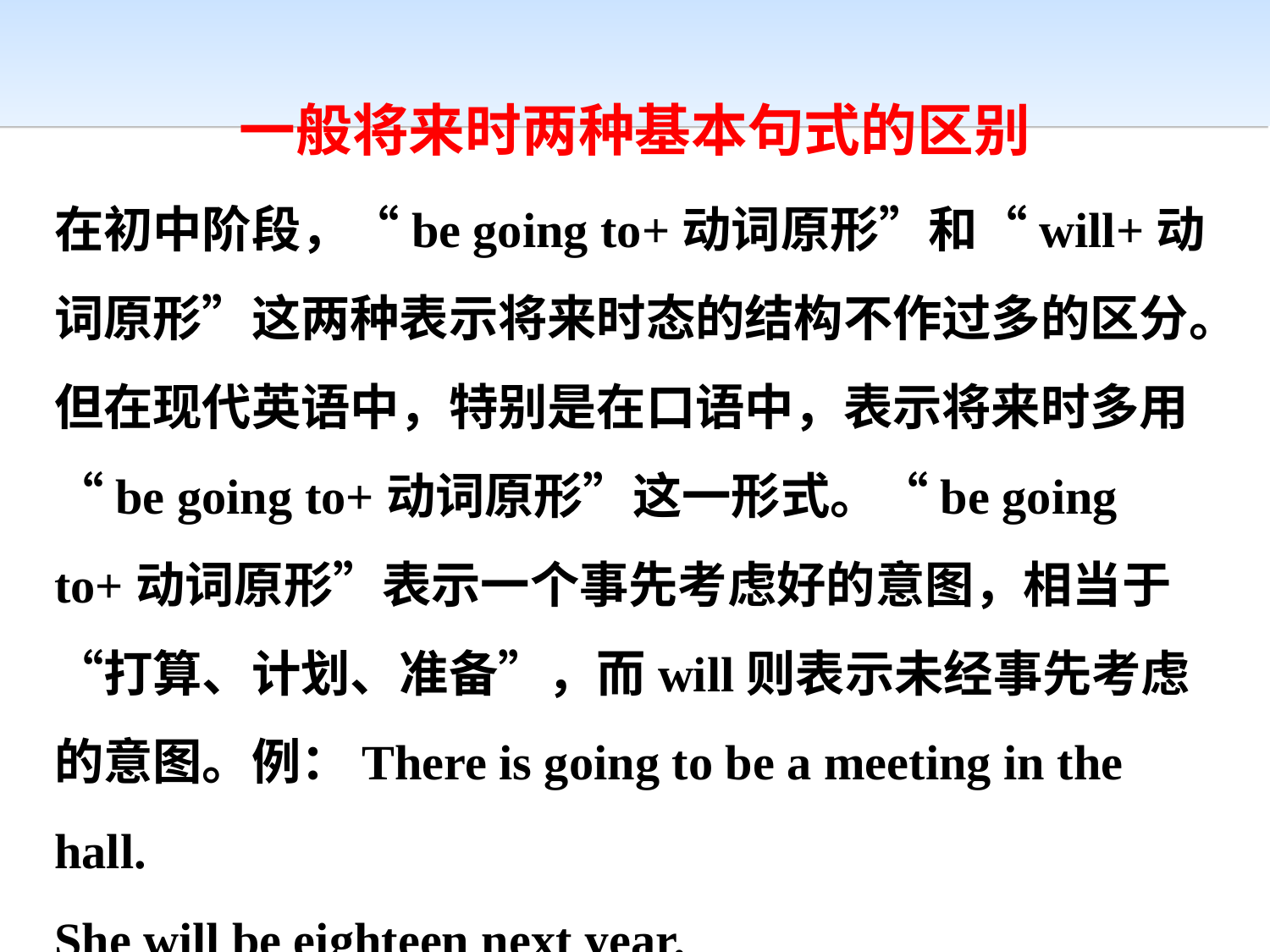

一般将来时两种基本句式的区别
在初中阶段，“be going to+动词原形”和“will+动词原形”这两种表示将来时态的结构不作过多的区分。但在现代英语中，特别是在口语中，表示将来时多用“be going to+动词原形”这一形式。“be going to+动词原形”表示一个事先考虑好的意图，相当于“打算、计划、准备”，而will则表示未经事先考虑的意图。例：There is going to be a meeting in the hall.
She will be eighteen next year.